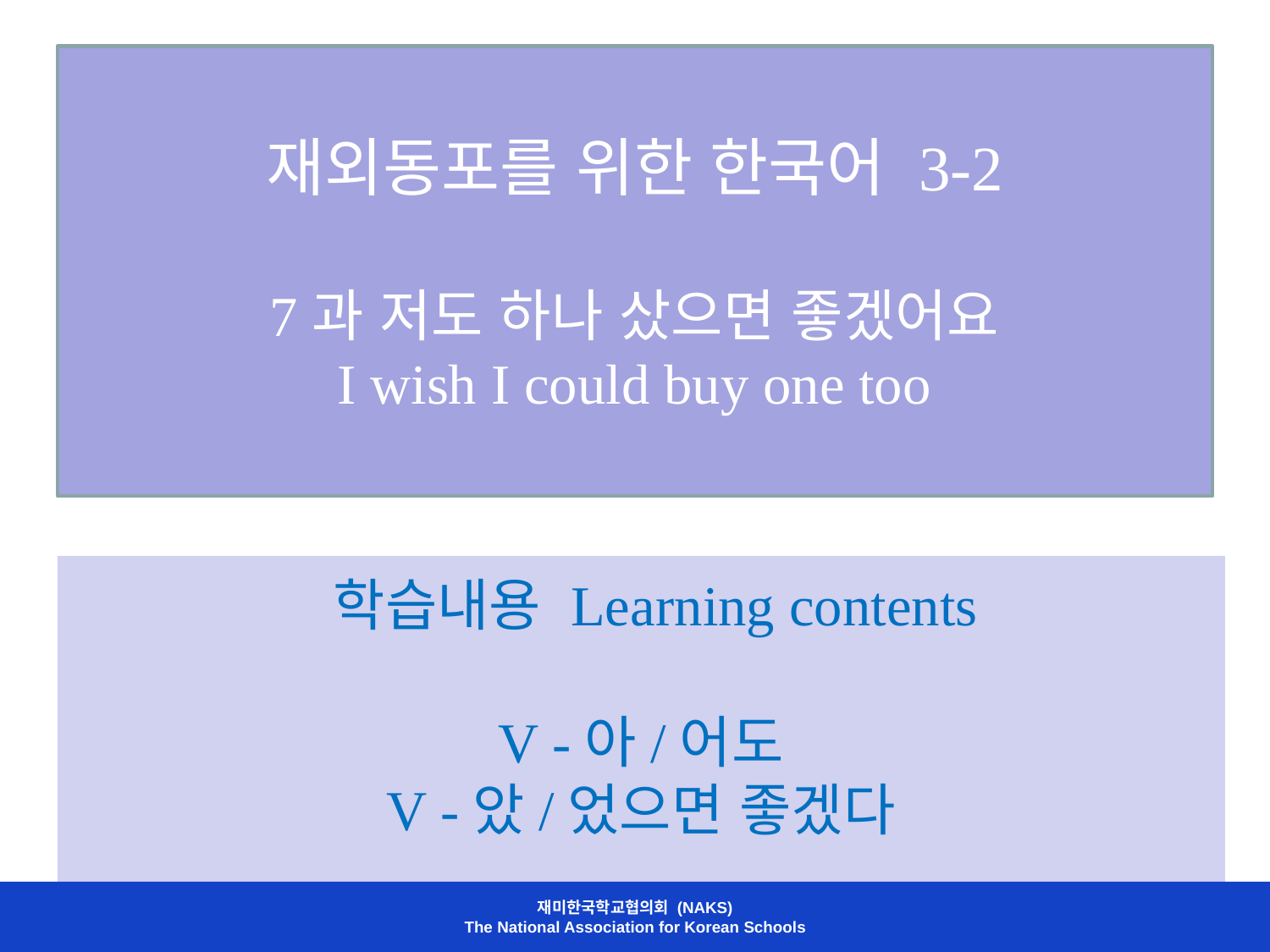

# 재외동포를 위한 한국어 3-2 7과 저도 하나 샀으면 좋겠어요 I wish I could buy one too
 학습내용 Learning contents

V -아/어도
V -았/었으면 좋겠다

재미한국학교협의회 (NAKS)
The National Association for Korean Schools